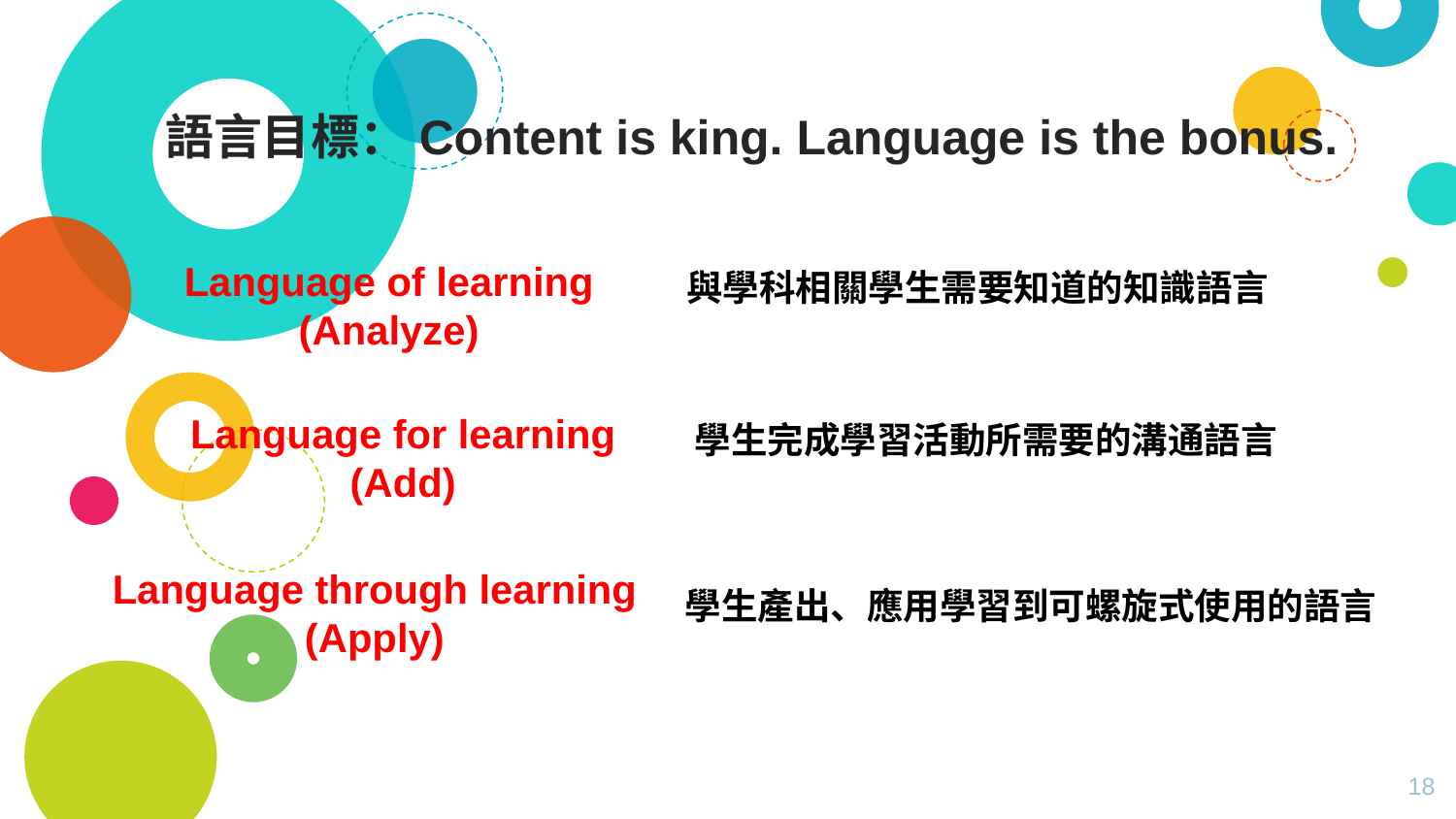

語言目標：Content is king. Language is the bonus.
Language of learning
(Analyze)
與學科相關學生需要知道的知識語言

Language for learning
(Add)
學生完成學習活動所需要的溝通語言
Language through learning
(Apply)
學生產出、應用學習到可螺旋式使用的語言
18